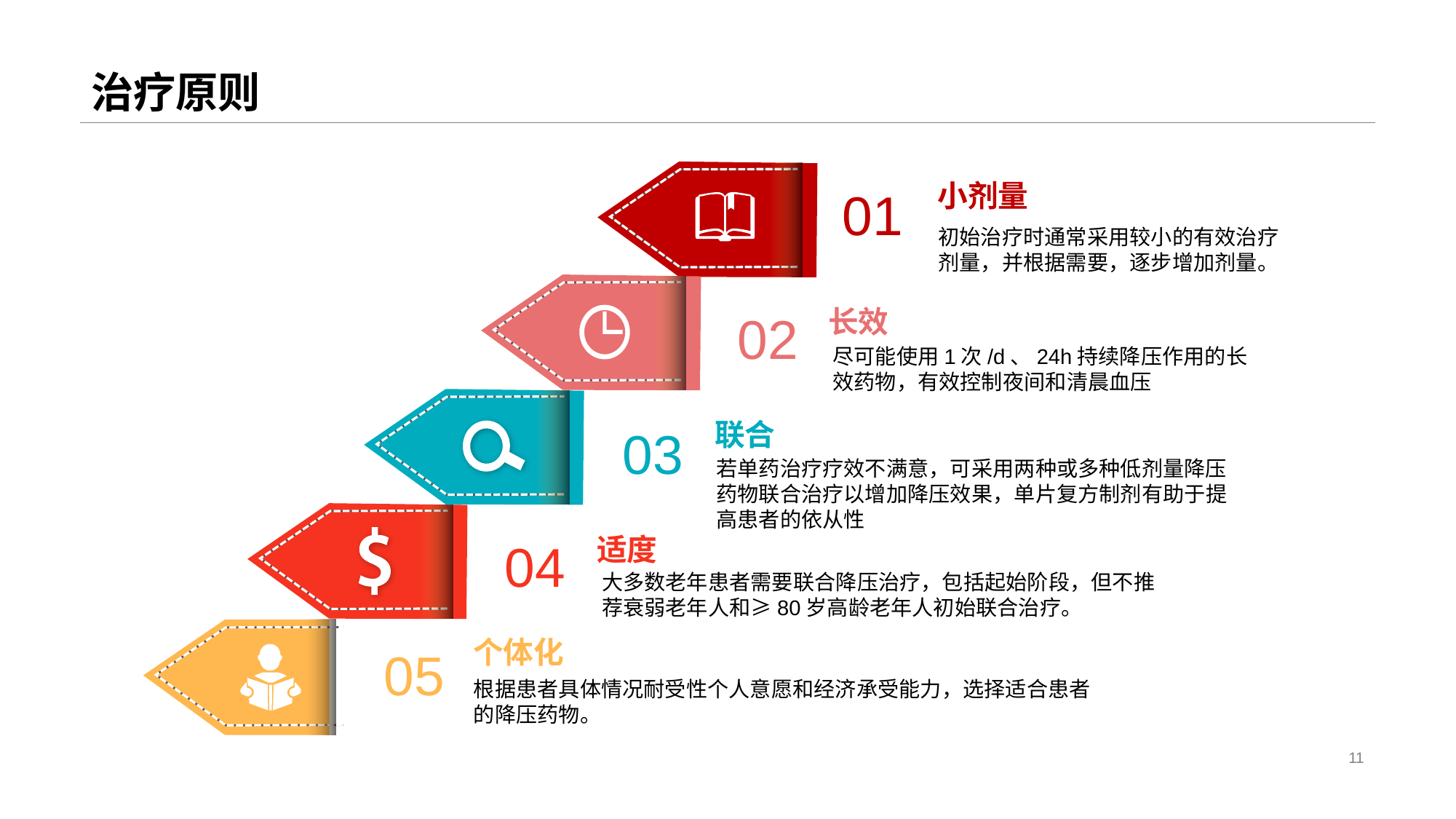

# 治疗原则

小剂量
初始治疗时通常采用较小的有效治疗剂量，并根据需要，逐步增加剂量。
01

长效
尽可能使用1次/d、24h持续降压作用的长效药物，有效控制夜间和清晨血压
02

联合
若单药治疗疗效不满意，可采用两种或多种低剂量降压药物联合治疗以增加降压效果，单片复方制剂有助于提高患者的依从性
03

适度
大多数老年患者需要联合降压治疗，包括起始阶段，但不推荐衰弱老年人和≥80岁高龄老年人初始联合治疗。
04

个体化
根据患者具体情况耐受性个人意愿和经济承受能力，选择适合患者的降压药物。
05
11